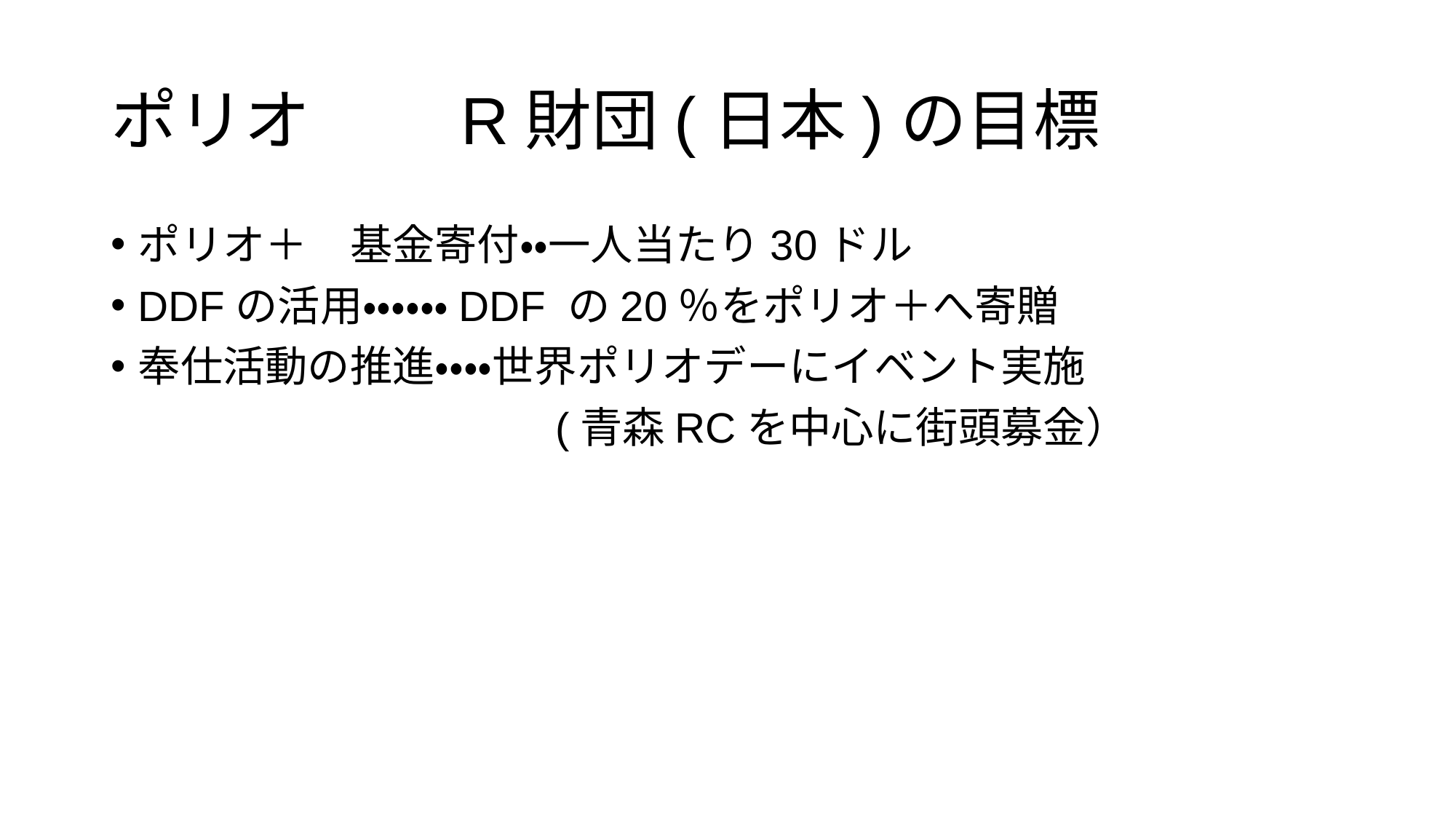

# ポリオ　　R財団(日本)の目標
ポリオ＋　基金寄付・・一人当たり30ドル
DDFの活用・・・・・・DDF の20％をポリオ＋へ寄贈
奉仕活動の推進・・・・世界ポリオデーにイベント実施
　                                    　 (青森RCを中心に街頭募金）